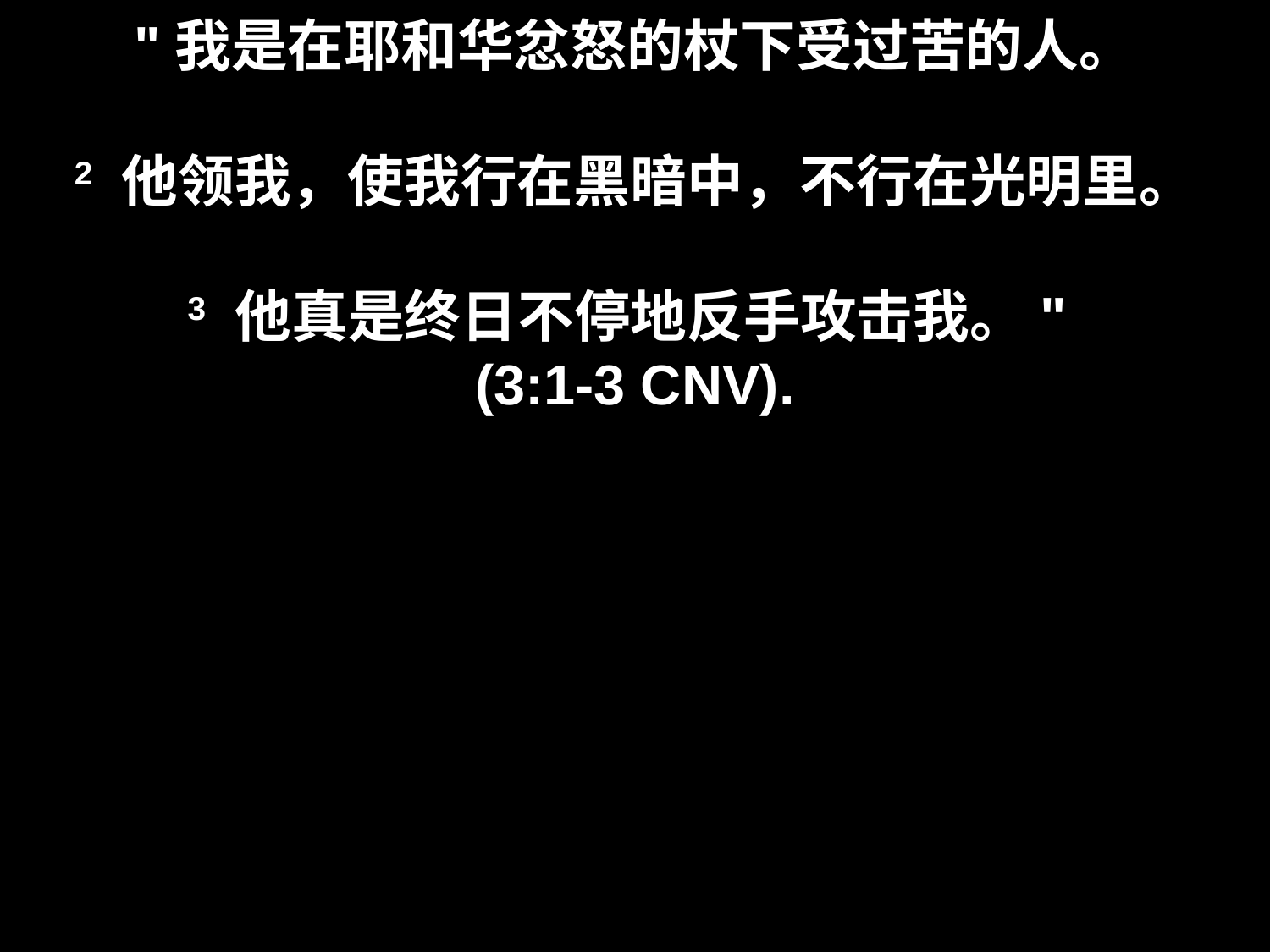

# "我是在耶和华忿怒的杖下受过苦的人。 2 他领我，使我行在黑暗中，不行在光明里。 3 他真是终日不停地反手攻击我。" (3:1-3 CNV).